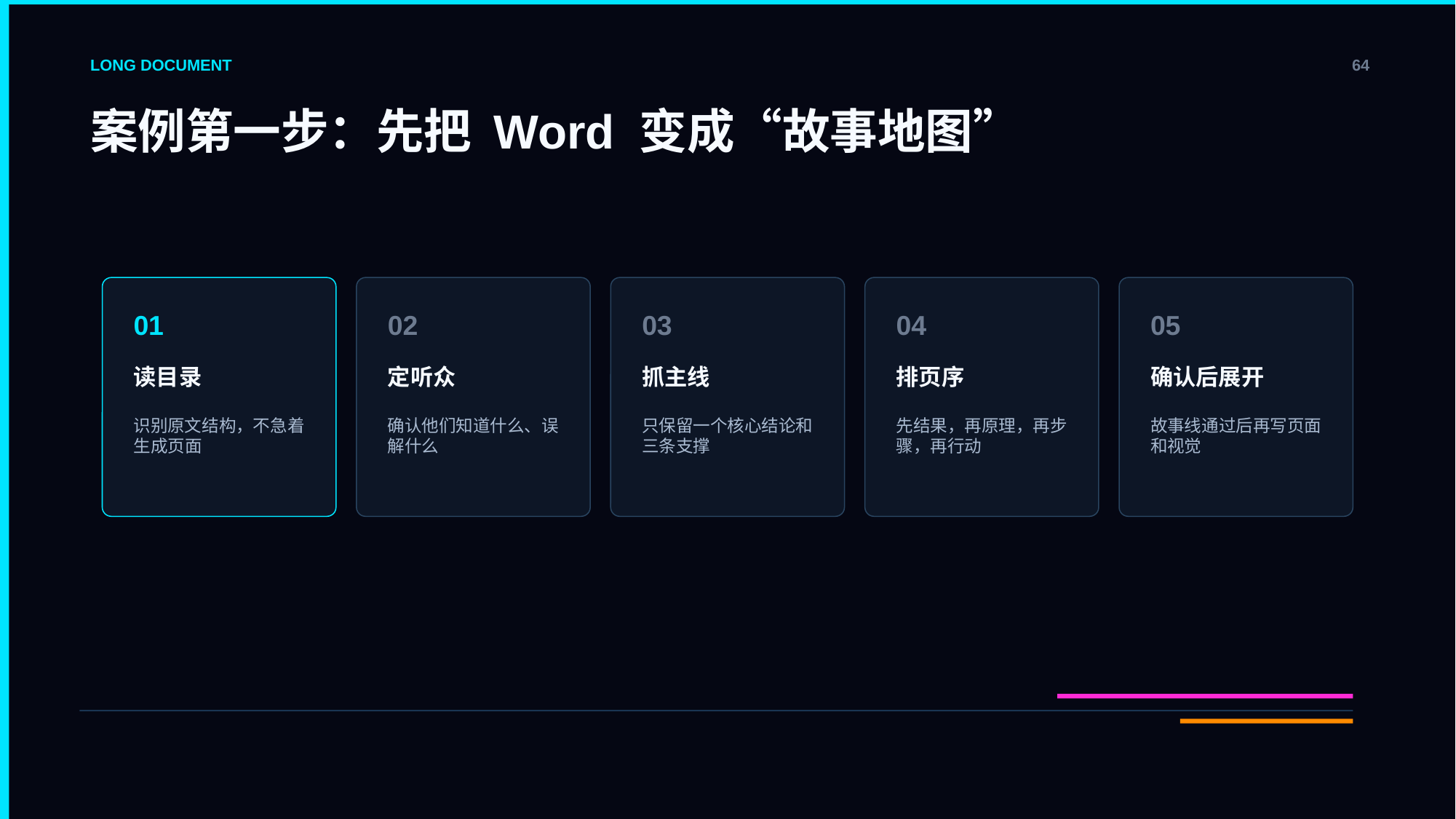

LONG DOCUMENT
64
案例第一步：先把 Word 变成“故事地图”

01
02
03
04
05
读目录
定听众
抓主线
排页序
确认后展开
识别原文结构，不急着生成页面
确认他们知道什么、误解什么
只保留一个核心结论和三条支撑
先结果，再原理，再步骤，再行动
故事线通过后再写页面和视觉